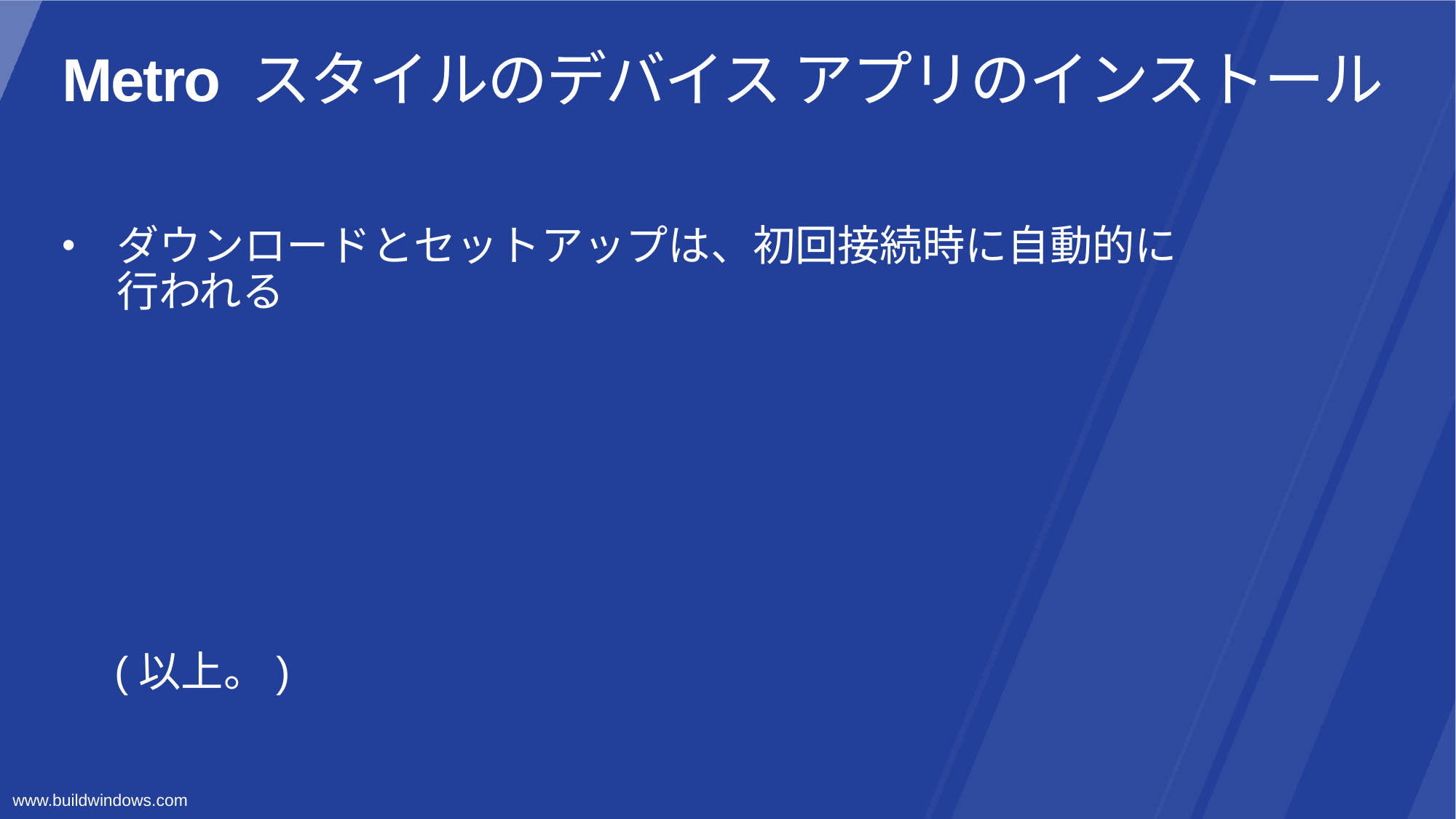

# Metro スタイルのデバイス アプリのインストール
ダウンロードとセットアップは、初回接続時に自動的に
行われる

　(以上。)